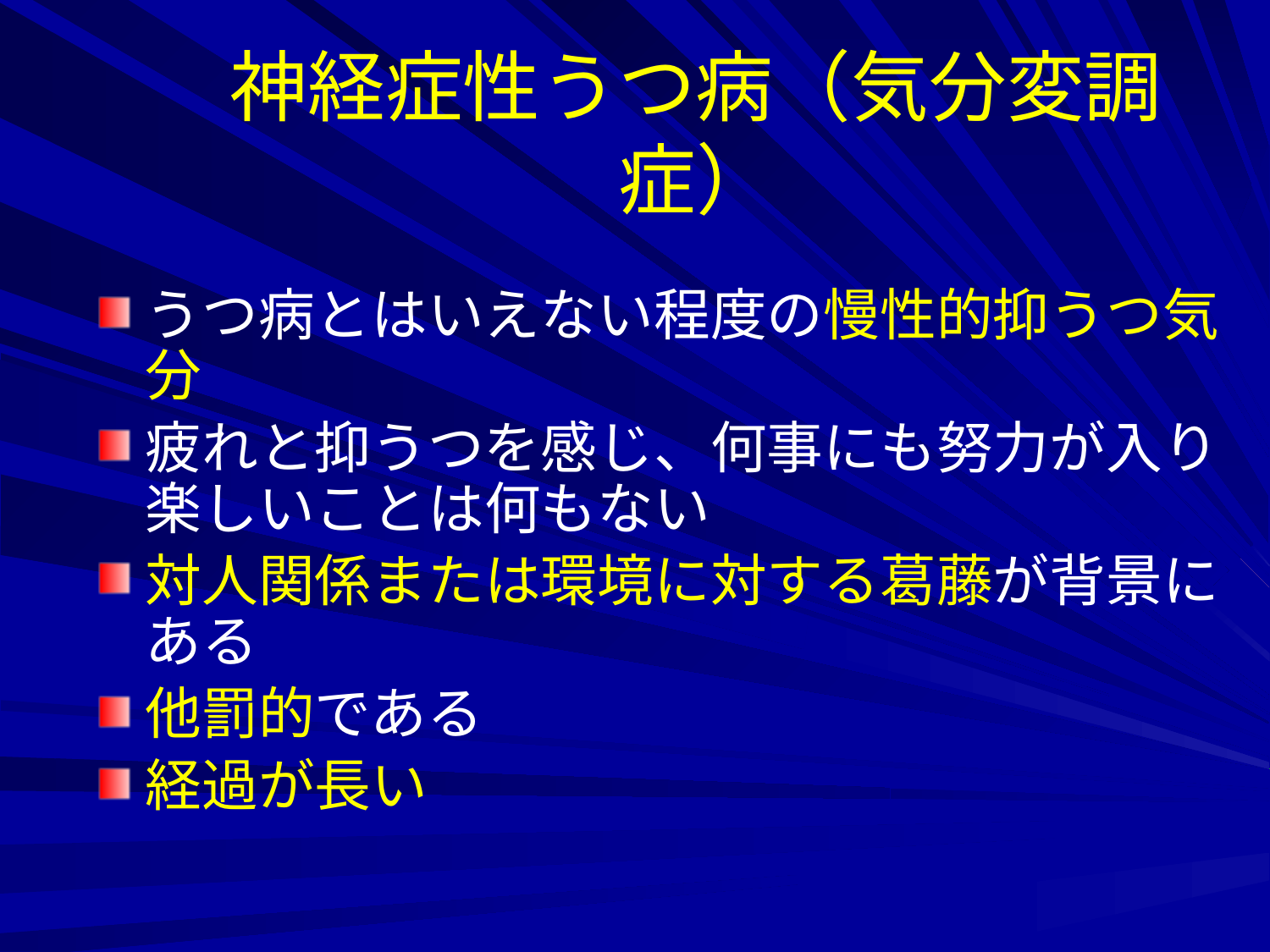

# 神経症性うつ病（気分変調症）
うつ病とはいえない程度の慢性的抑うつ気分
疲れと抑うつを感じ、何事にも努力が入り楽しいことは何もない
対人関係または環境に対する葛藤が背景にある
他罰的である
経過が長い